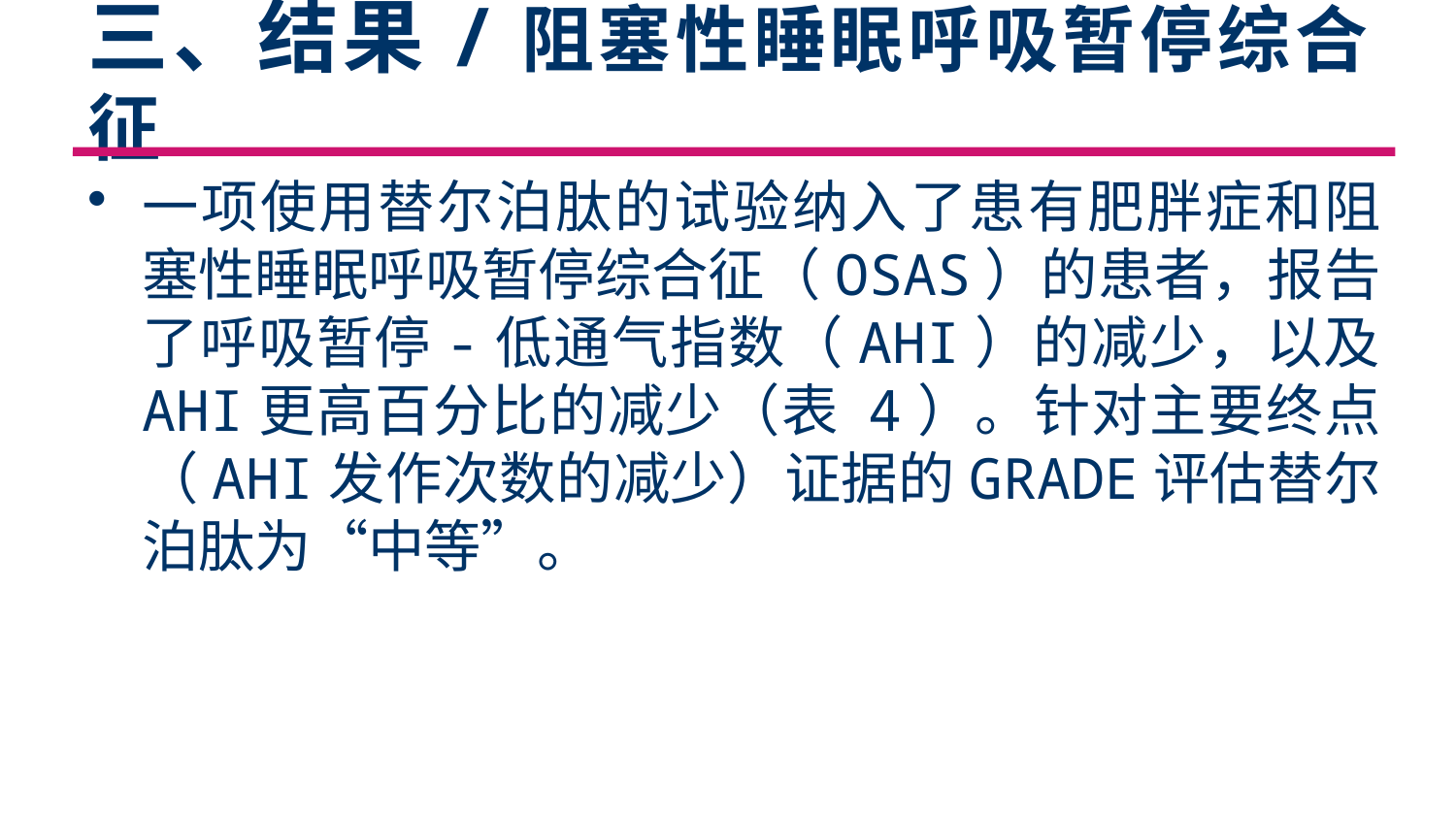

# 三、结果/阻塞性睡眠呼吸暂停综合征

一项使用替尔泊肽的试验纳入了患有肥胖症和阻塞性睡眠呼吸暂停综合征（OSAS）的患者，报告了呼吸暂停-低通气指数（AHI）的减少，以及 AHI更高百分比的减少（表 4）。针对主要终点（AHI发作次数的减少）证据的GRADE评估替尔泊肽为“中等”。